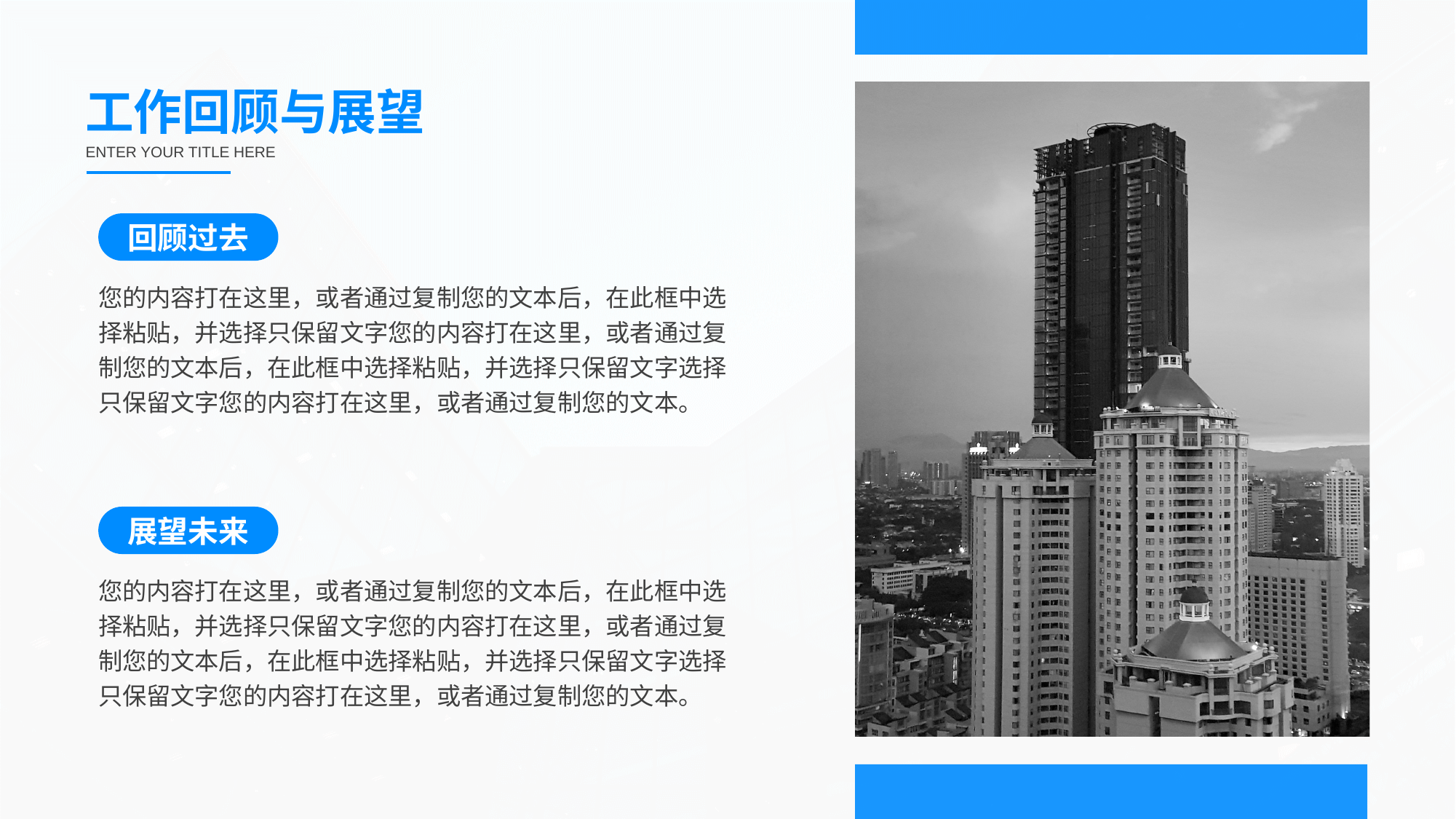

工作回顾与展望

ENTER YOUR TITLE HERE
回顾过去
您的内容打在这里，或者通过复制您的文本后，在此框中选择粘贴，并选择只保留文字您的内容打在这里，或者通过复制您的文本后，在此框中选择粘贴，并选择只保留文字选择只保留文字您的内容打在这里，或者通过复制您的文本。
展望未来
您的内容打在这里，或者通过复制您的文本后，在此框中选择粘贴，并选择只保留文字您的内容打在这里，或者通过复制您的文本后，在此框中选择粘贴，并选择只保留文字选择只保留文字您的内容打在这里，或者通过复制您的文本。